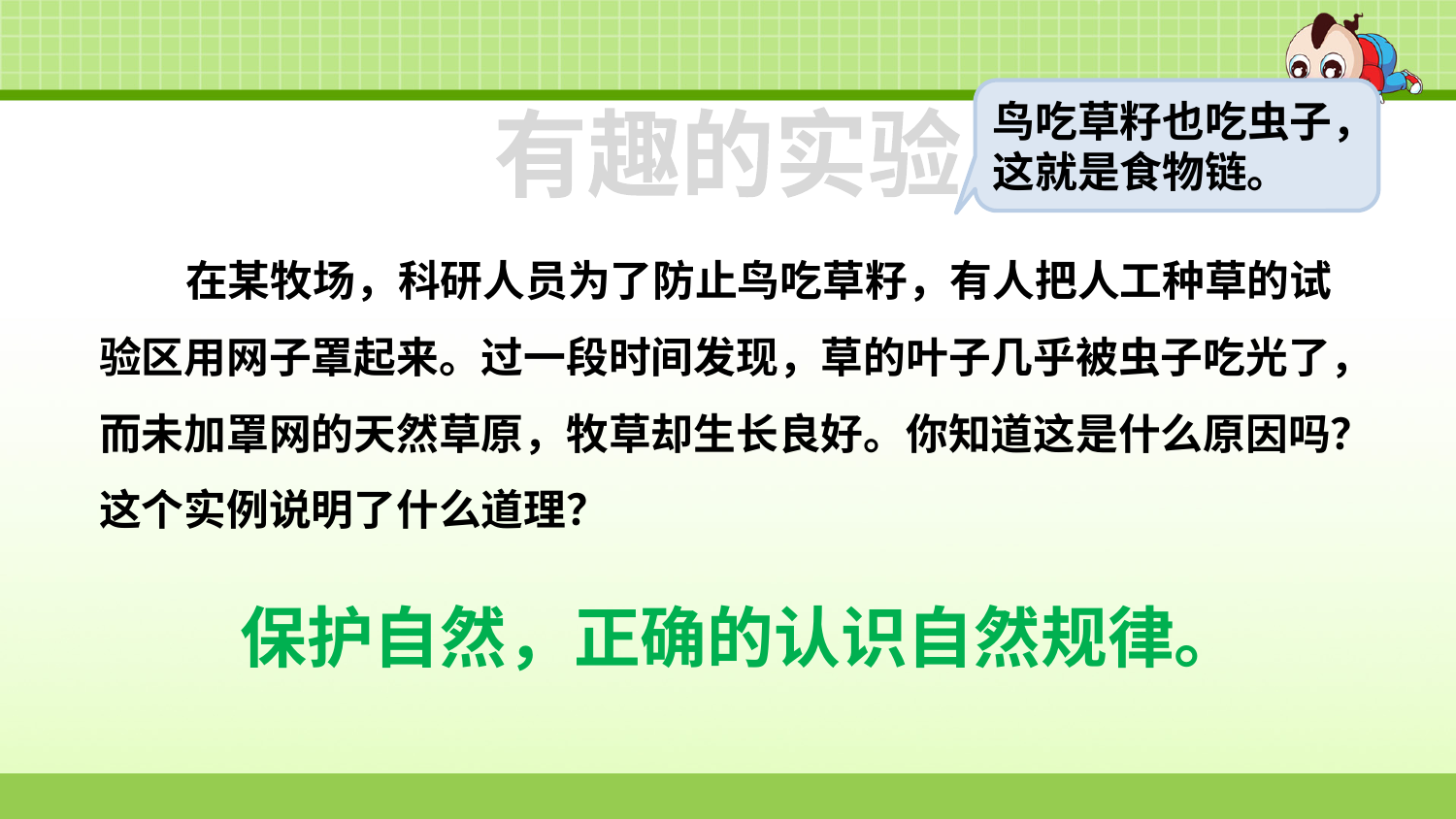

鸟吃草籽也吃虫子，这就是食物链。
有趣的实验
在某牧场，科研人员为了防止鸟吃草籽，有人把人工种草的试验区用网子罩起来。过一段时间发现，草的叶子几乎被虫子吃光了，而未加罩网的天然草原，牧草却生长良好。你知道这是什么原因吗？这个实例说明了什么道理？
保护自然，正确的认识自然规律。